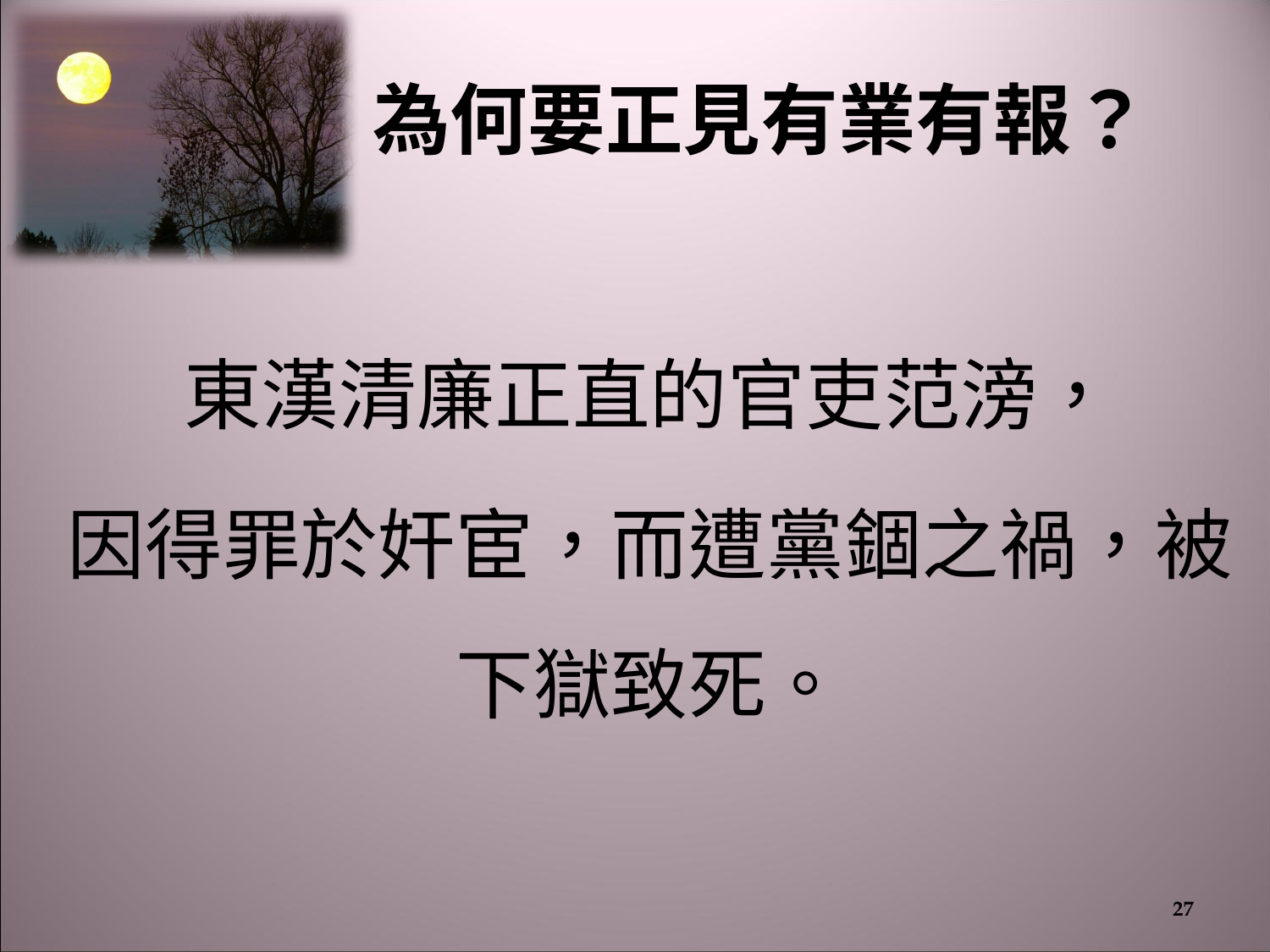

# 為何要正見有業有報？
東漢清廉正直的官吏范滂，
因得罪於奸宦，而遭黨錮之禍，被下獄致死。
27